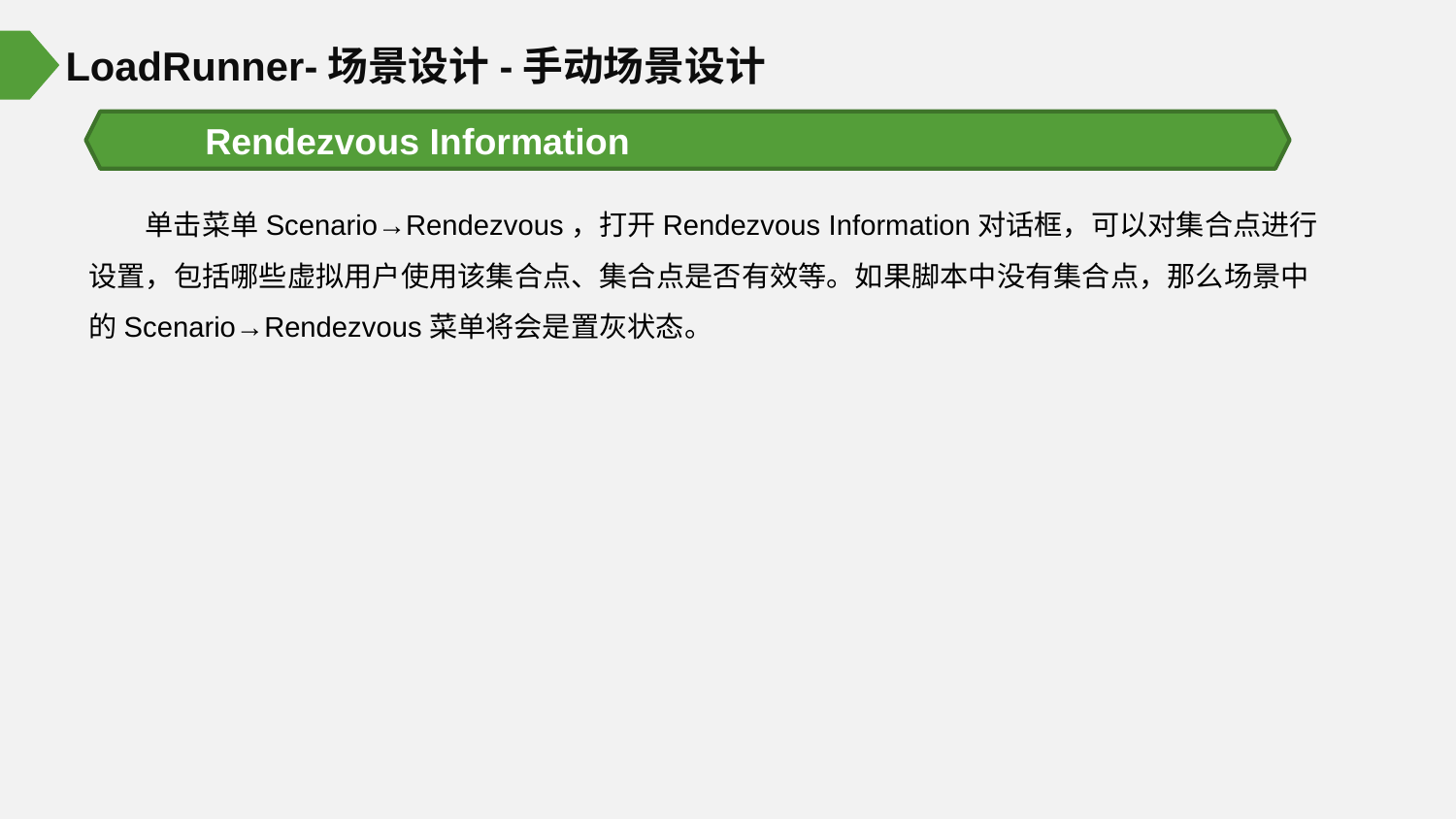

LoadRunner-场景设计-手动场景设计
Rendezvous Information
单击菜单Scenario→Rendezvous，打开Rendezvous Information对话框，可以对集合点进行设置，包括哪些虚拟用户使用该集合点、集合点是否有效等。如果脚本中没有集合点，那么场景中的Scenario→Rendezvous菜单将会是置灰状态。